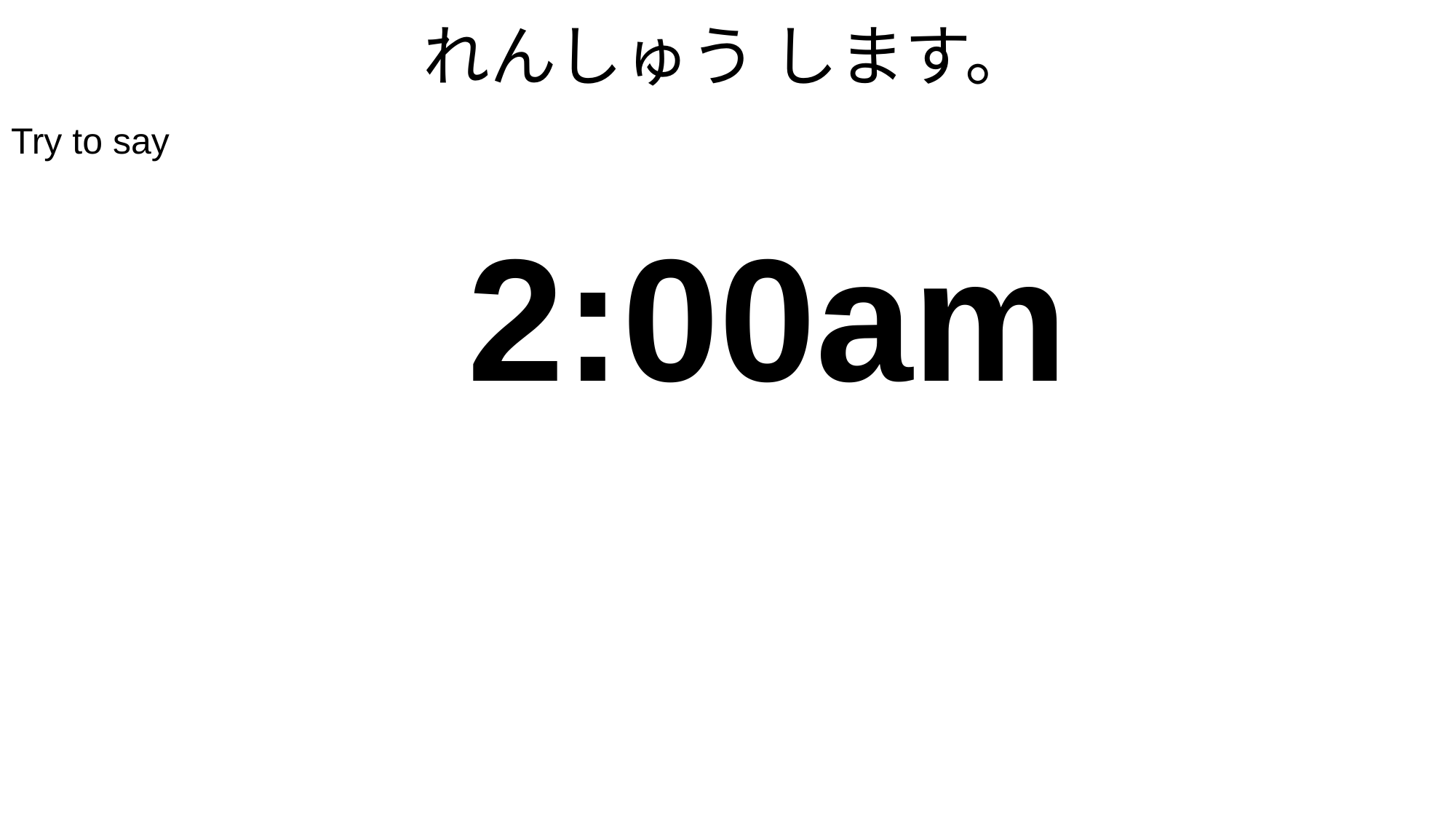

# れんしゅう します。
Try to say
| 2:00am |
| --- |
| ごぜん　にじ |